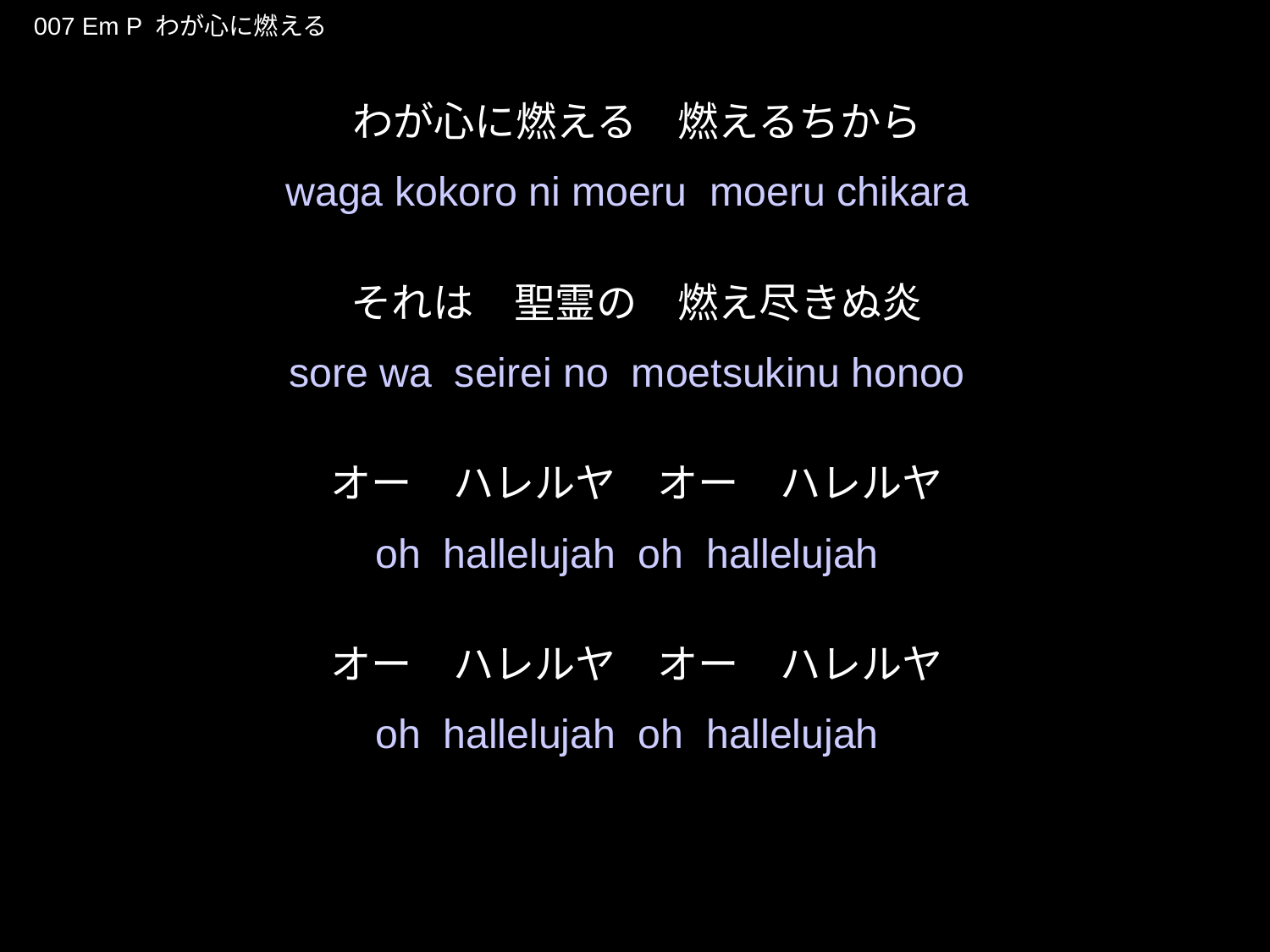

わがこころにもえる
★P
007 Em P わが心に燃える
わが心に燃える　燃えるちから
それは　聖霊の　燃え尽きぬ炎
オー　ハレルヤ　オー　ハレルヤ
オー　ハレルヤ　オー　ハレルヤ
★３
waga kokoro ni moeru  moeru chikara
sore wa  seirei no  moetsukinu honoo
oh  hallelujah  oh  hallelujah
oh  hallelujah  oh  hallelujah